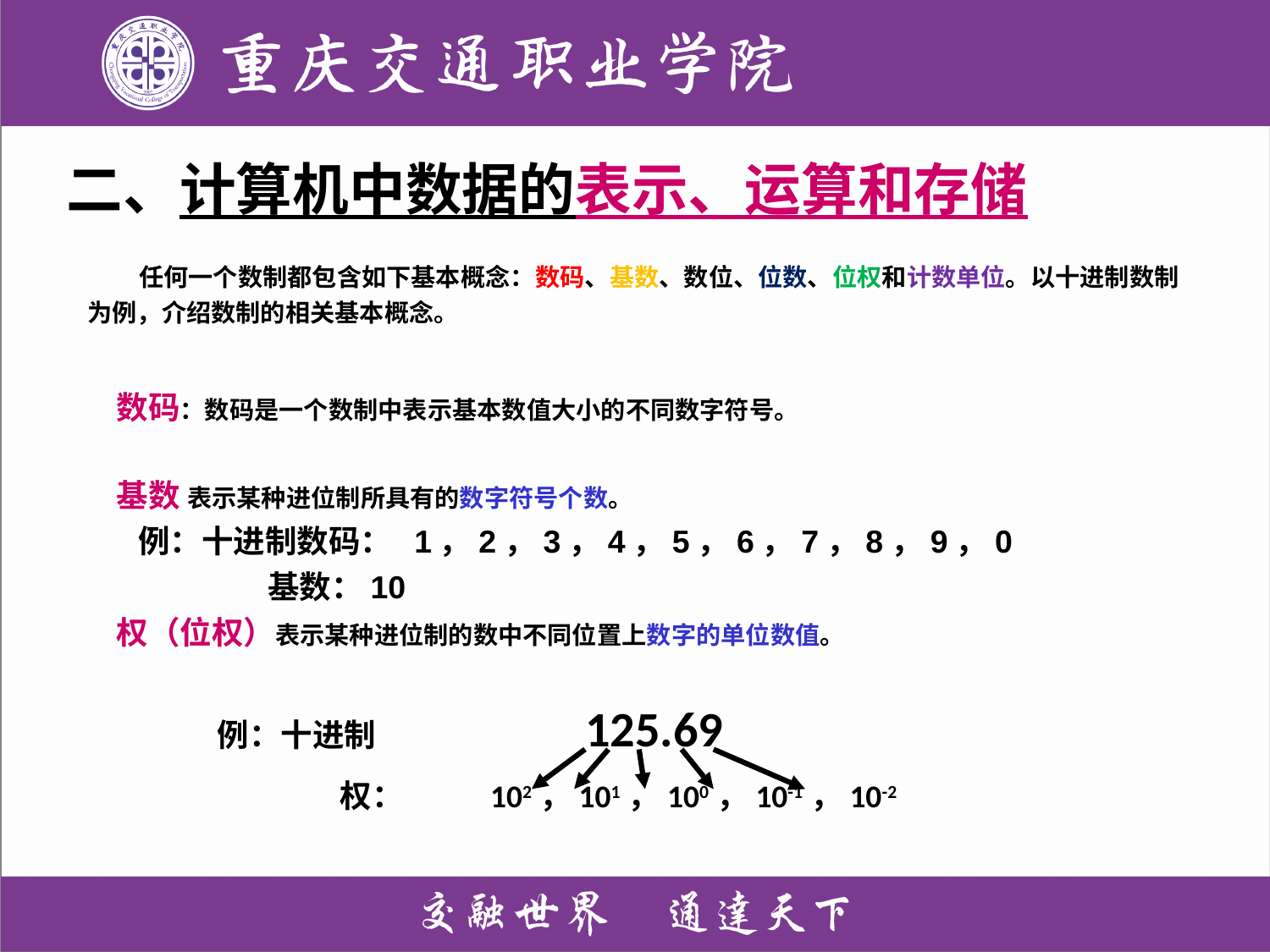

二、计算机中数据的表示、运算和存储
        任何一个数制都包含如下基本概念：数码、基数、数位、位数、位权和计数单位。以十进制数制为例，介绍数制的相关基本概念。

   数码：数码是一个数制中表示基本数值大小的不同数字符号。

   基数 表示某种进位制所具有的数字符号个数。
      例：十进制数码：  1，2，3，4，5，6，7，8，9，0
                        基数：10
   权（位权）表示某种进位制的数中不同位置上数字的单位数值。

例：十进制                            125.69
                权：           102，101，100，10-1，10-2